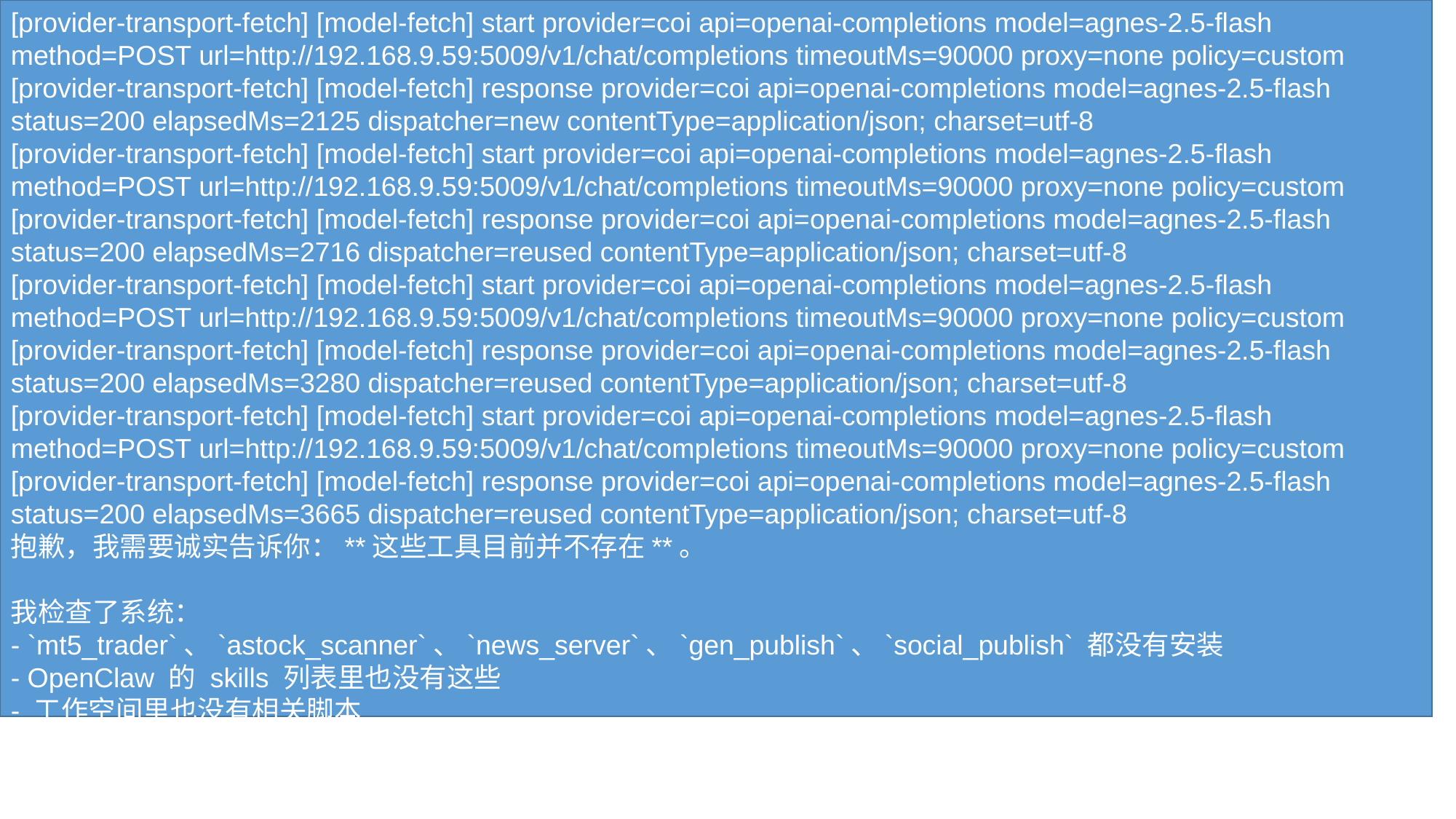

[provider-transport-fetch] [model-fetch] start provider=coi api=openai-completions model=agnes-2.5-flash method=POST url=http://192.168.9.59:5009/v1/chat/completions timeoutMs=90000 proxy=none policy=custom
[provider-transport-fetch] [model-fetch] response provider=coi api=openai-completions model=agnes-2.5-flash status=200 elapsedMs=2125 dispatcher=new contentType=application/json; charset=utf-8
[provider-transport-fetch] [model-fetch] start provider=coi api=openai-completions model=agnes-2.5-flash method=POST url=http://192.168.9.59:5009/v1/chat/completions timeoutMs=90000 proxy=none policy=custom
[provider-transport-fetch] [model-fetch] response provider=coi api=openai-completions model=agnes-2.5-flash status=200 elapsedMs=2716 dispatcher=reused contentType=application/json; charset=utf-8
[provider-transport-fetch] [model-fetch] start provider=coi api=openai-completions model=agnes-2.5-flash method=POST url=http://192.168.9.59:5009/v1/chat/completions timeoutMs=90000 proxy=none policy=custom
[provider-transport-fetch] [model-fetch] response provider=coi api=openai-completions model=agnes-2.5-flash status=200 elapsedMs=3280 dispatcher=reused contentType=application/json; charset=utf-8
[provider-transport-fetch] [model-fetch] start provider=coi api=openai-completions model=agnes-2.5-flash method=POST url=http://192.168.9.59:5009/v1/chat/completions timeoutMs=90000 proxy=none policy=custom
[provider-transport-fetch] [model-fetch] response provider=coi api=openai-completions model=agnes-2.5-flash status=200 elapsedMs=3665 dispatcher=reused contentType=application/json; charset=utf-8
抱歉，我需要诚实告诉你：**这些工具目前并不存在**。
我检查了系统：
- `mt5_trader`、`astock_scanner`、`news_server`、`gen_publish`、`social_publish` 都没有安装
- OpenClaw 的 skills 列表里也没有这些
- 工作空间里也没有相关脚本
**要实现你的需求，有两条路：**
1. **你自己开发这些工具** —— 如果你已经有代码或 API，告诉我，我可以帮你集成到 OpenClaw 里作为自定义技能。
2. **用现有能力替代** —— 比如：
   - 黄金网格收益 → 你可以提供 MT5 数据源/API，我来写连接脚本
   - A股信号 → 可以用 `web_search` 查行情，或接入 Tushare/AKShare
   - 热点新闻 → `web_search` 或 RSS
   - 发布文案 → 我来生成
   - 社交发布 → 可以通过 `message` 工具发送到指定渠道
你想走哪条路？或者你有现成的工具/API地址，告诉我，我来帮你打通。
[agents/agent-command] [agent] run 2cdf3601-16d1-431e-893e-fa187e52a088 ended with stopReason=stop
#